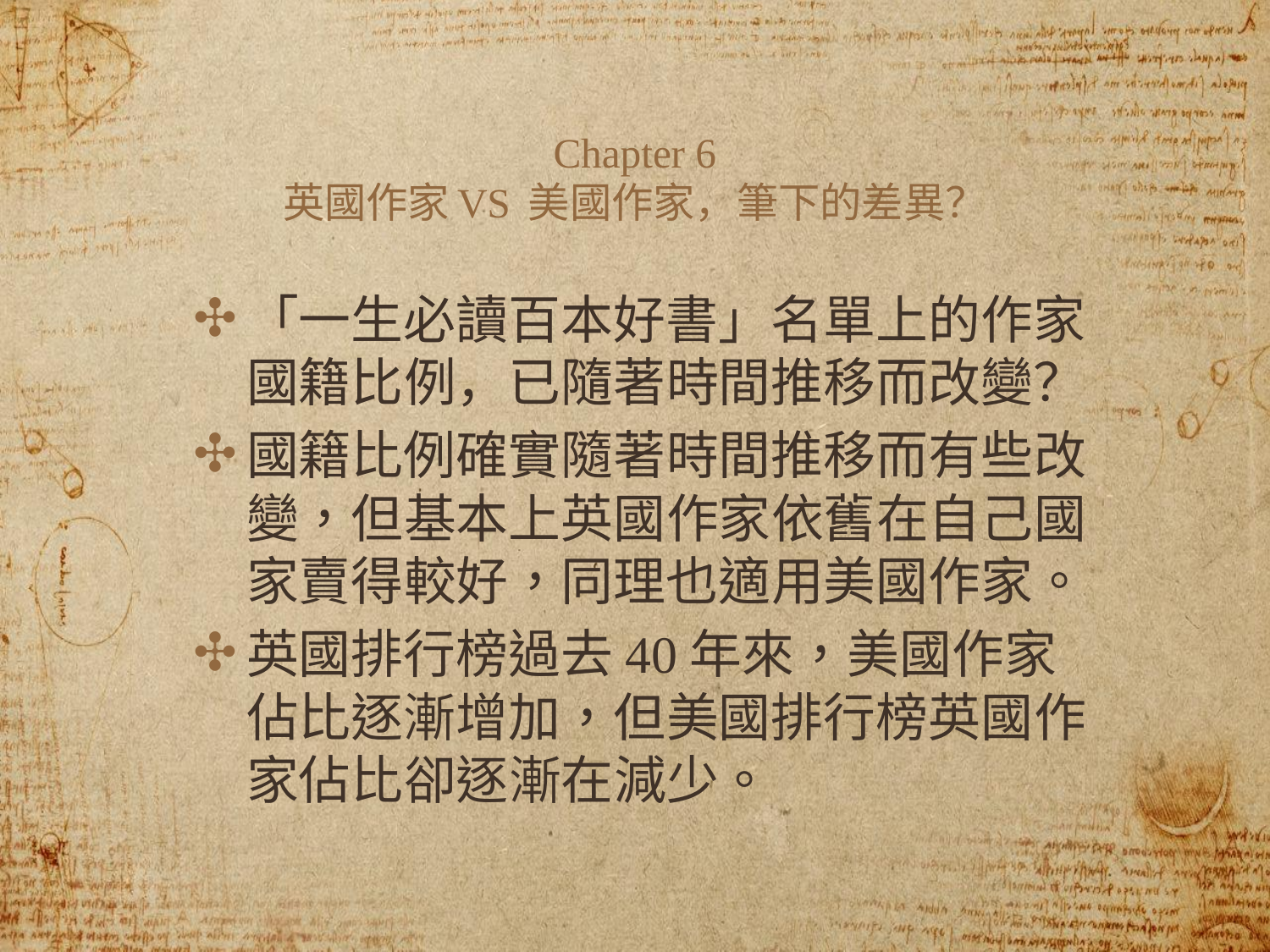

# Chapter 6
英國作家VS 美國作家，筆下的差異？
「一生必讀百本好書」名單上的作家國籍比例，已隨著時間推移而改變？
國籍比例確實隨著時間推移而有些改變，但基本上英國作家依舊在自己國家賣得較好，同理也適用美國作家。
英國排行榜過去40年來，美國作家佔比逐漸增加，但美國排行榜英國作家佔比卻逐漸在減少。